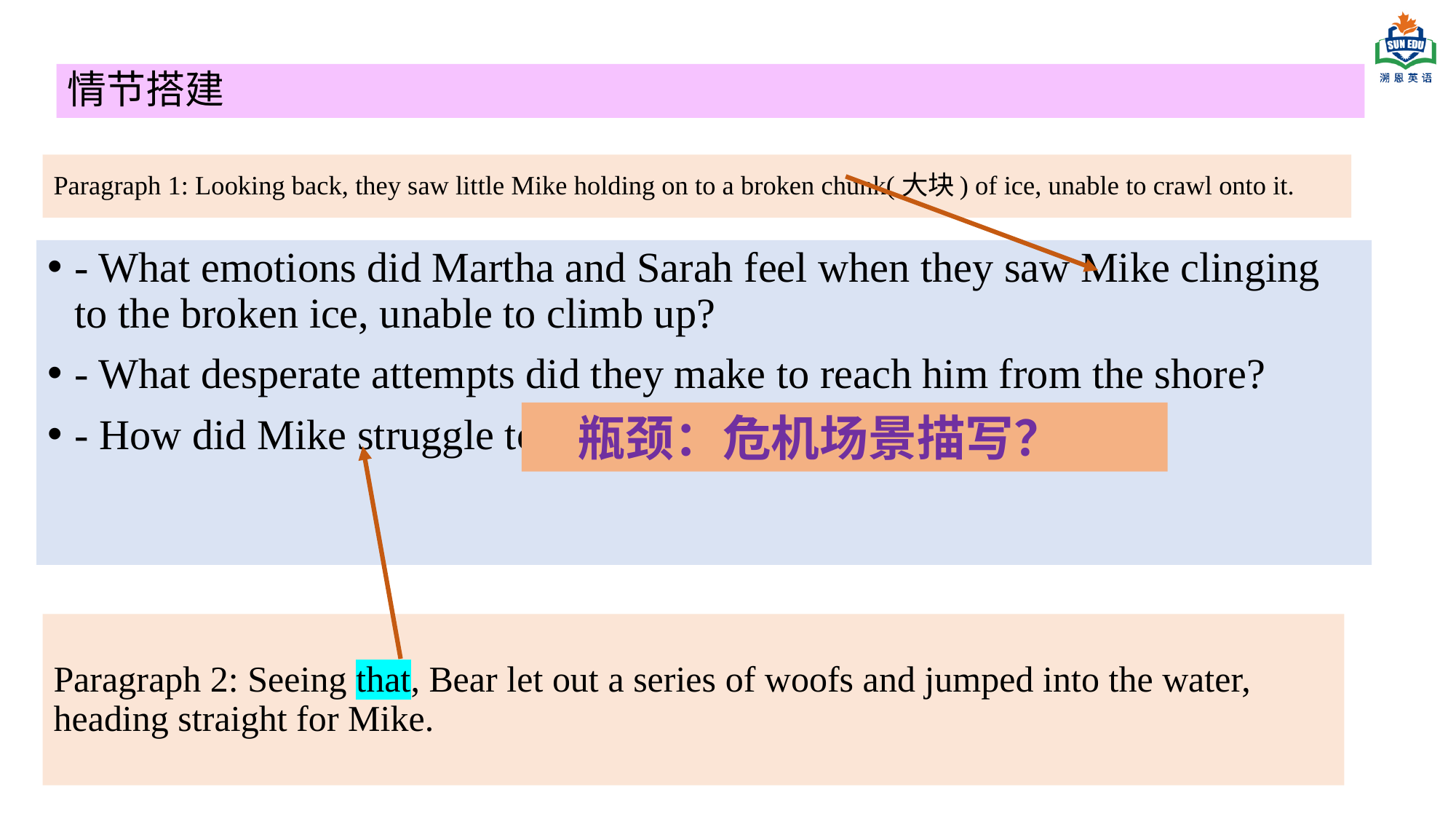

情节搭建
# Paragraph 1: Looking back, they saw little Mike holding on to a broken chunk(大块) of ice, unable to crawl onto it.
- What emotions did Martha and Sarah feel when they saw Mike clinging to the broken ice, unable to climb up?
- What desperate attempts did they make to reach him from the shore?
- How did Mike struggle to pull himself onto the ice?
   瓶颈：危机场景描写？
Paragraph 2: Seeing that, Bear let out a series of woofs and jumped into the water, heading straight for Mike.